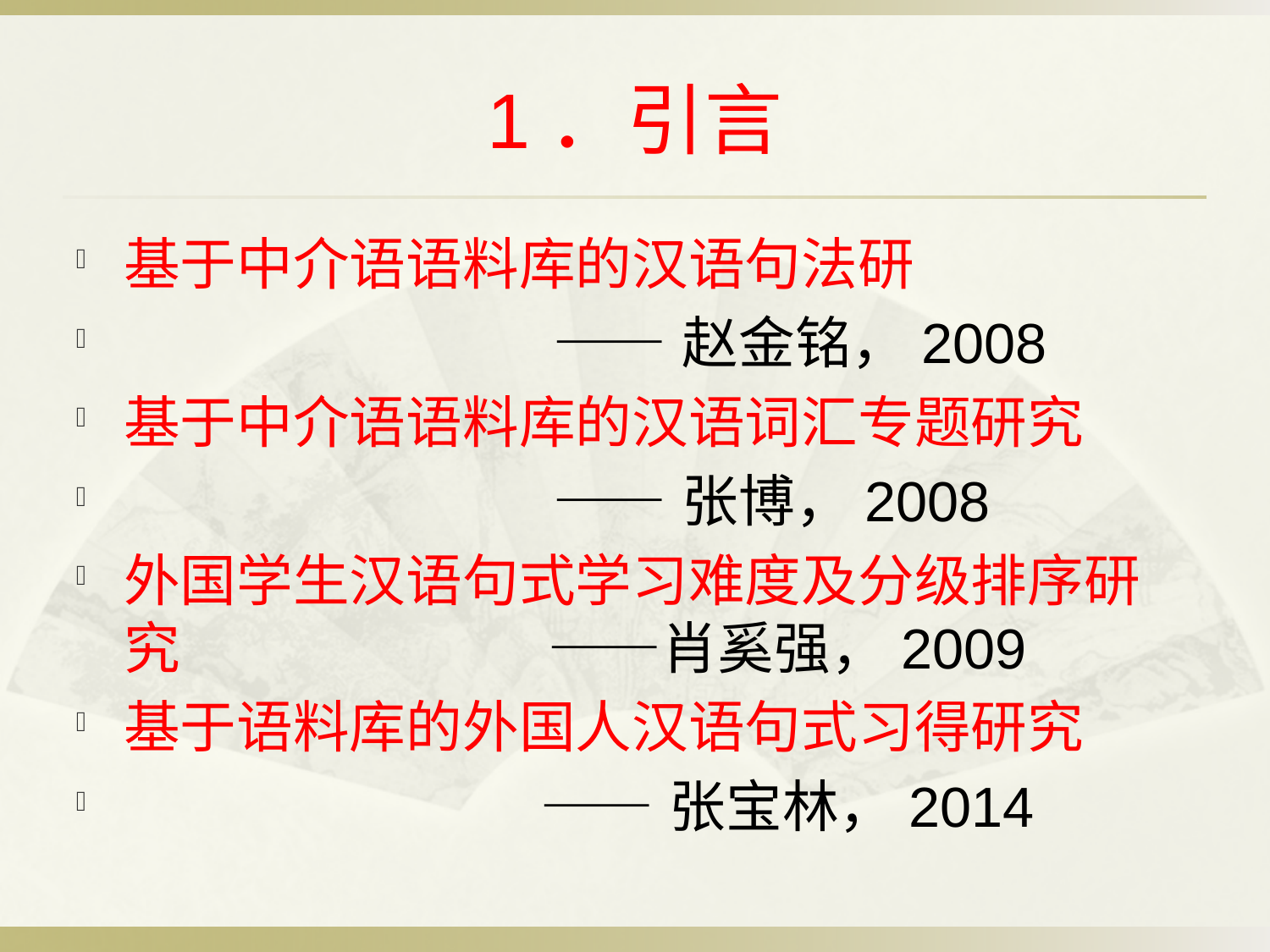

# 1．引言
基于中介语语料库的汉语句法研
                                  ——赵金铭，2008
基于中介语语料库的汉语词汇专题研究
                                  ——张博，2008
外国学生汉语句式学习难度及分级排序研究                             ——肖奚强，2009
基于语料库的外国人汉语句式习得研究
                                 ——张宝林，2014